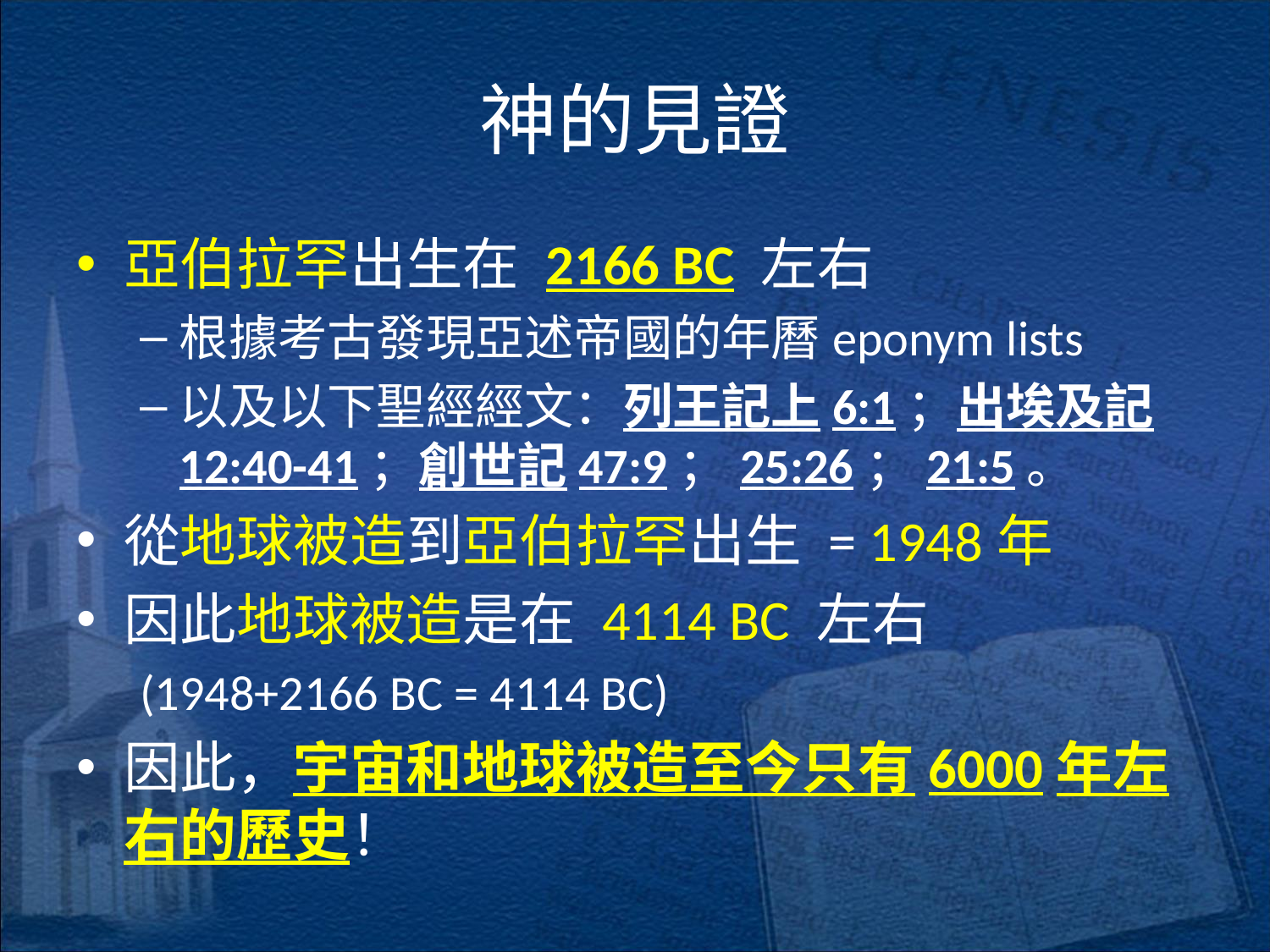

# 神的見證
亞伯拉罕出生在 2166 BC 左右
根據考古發現亞述帝國的年曆eponym lists
以及以下聖經經文：列王記上6:1；出埃及記 12:40-41；創世記47:9；25:26；21:5。
從地球被造到亞伯拉罕出生 = 1948年
因此地球被造是在 4114 BC 左右
(1948+2166 BC = 4114 BC)
因此，宇宙和地球被造至今只有6000年左右的歷史！